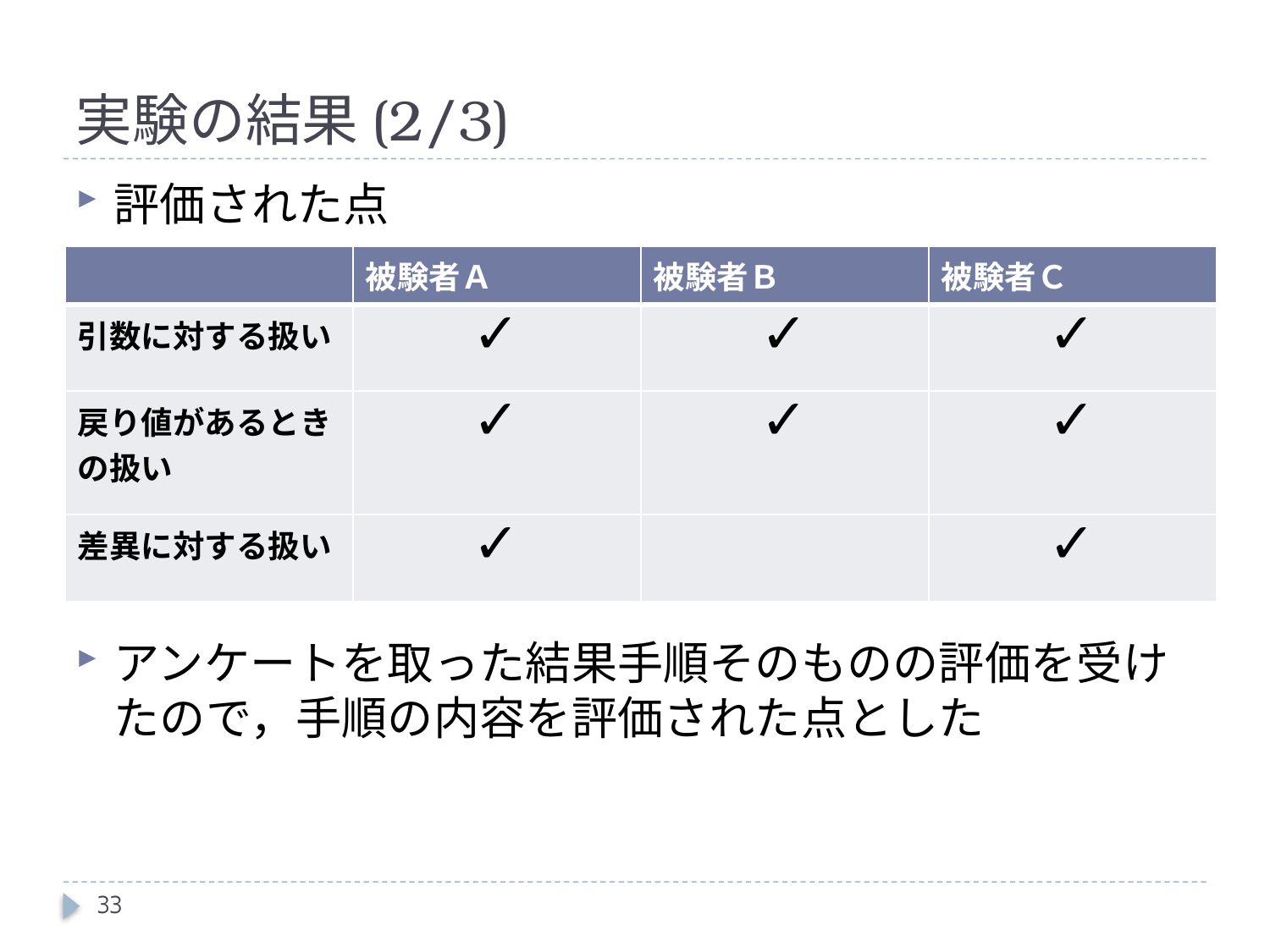

# 実験の結果(2/3)
評価された点

アンケートを取った結果手順そのものの評価を受けたので，手順の内容を評価された点とした

|  | 被験者Ａ | 被験者Ｂ | 被験者Ｃ |
| --- | --- | --- | --- |
| 引数に対する扱い | ✓ | ✓ | ✓ |
| 戻り値があるときの扱い | ✓ | ✓ | ✓ |
| 差異に対する扱い | ✓ |  | ✓ |
33